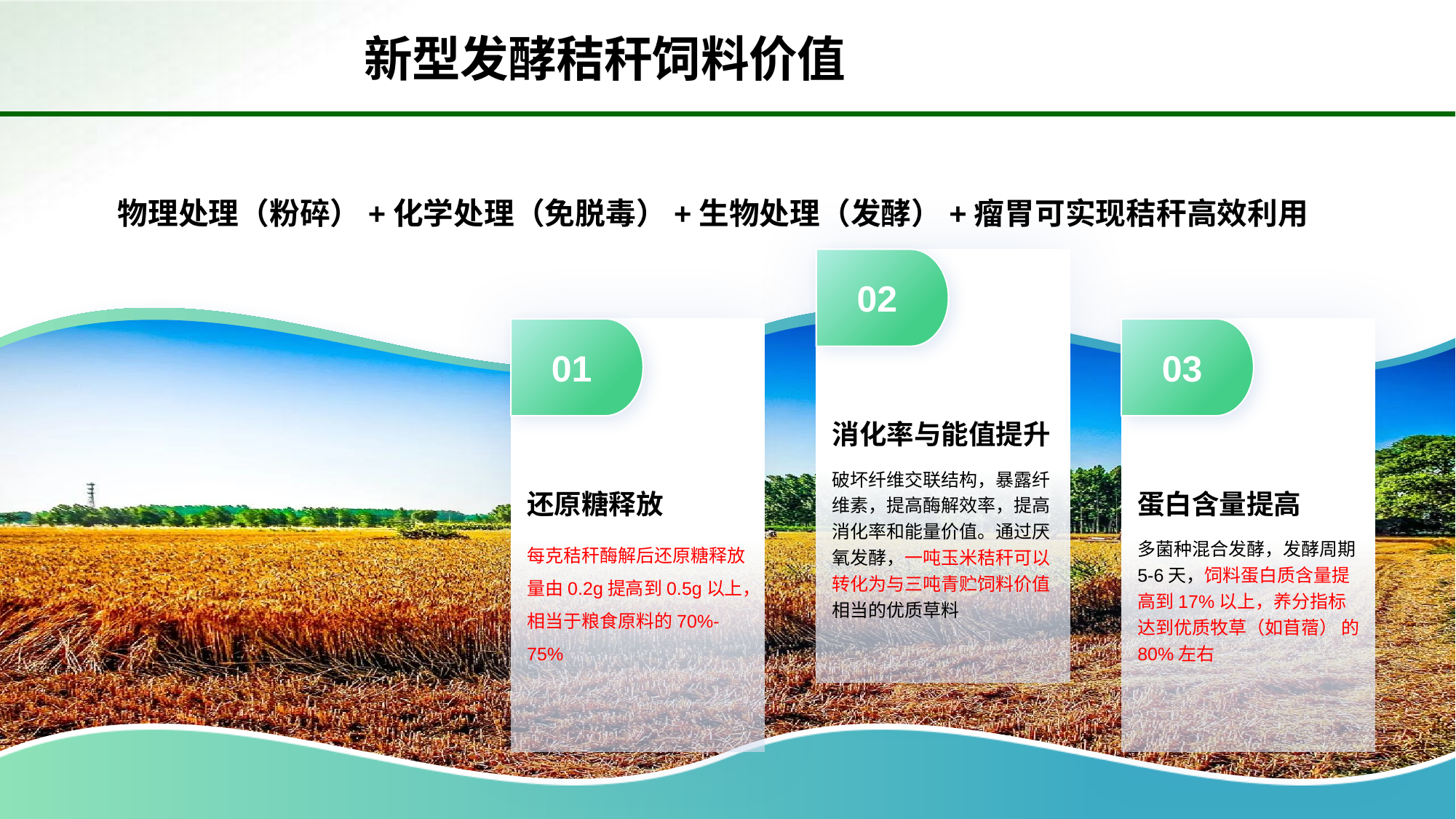

新型发酵秸秆饲料价值

   物理处理（粉碎）+化学处理（免脱毒）+生物处理（发酵）+瘤胃可实现秸秆高效利用

02

01
03
消化率与能值提升
还原糖释放
蛋白含量提高
破坏纤维交联结构，暴露纤维素，提高酶解效率，提高消化率和能量价值。通过厌氧发酵，一吨玉米秸秆可以转化为与三吨青贮饲料价值相当的优质草料
每克秸秆酶解后还原糖释放量由0.2g提高到0.5g以上，相当于粮食原料的70%-75%
多菌种混合发酵，发酵周期5-6天，饲料蛋白质含量提高到17%以上，养分指标达到优质牧草（如苜蓿） 的80%左右